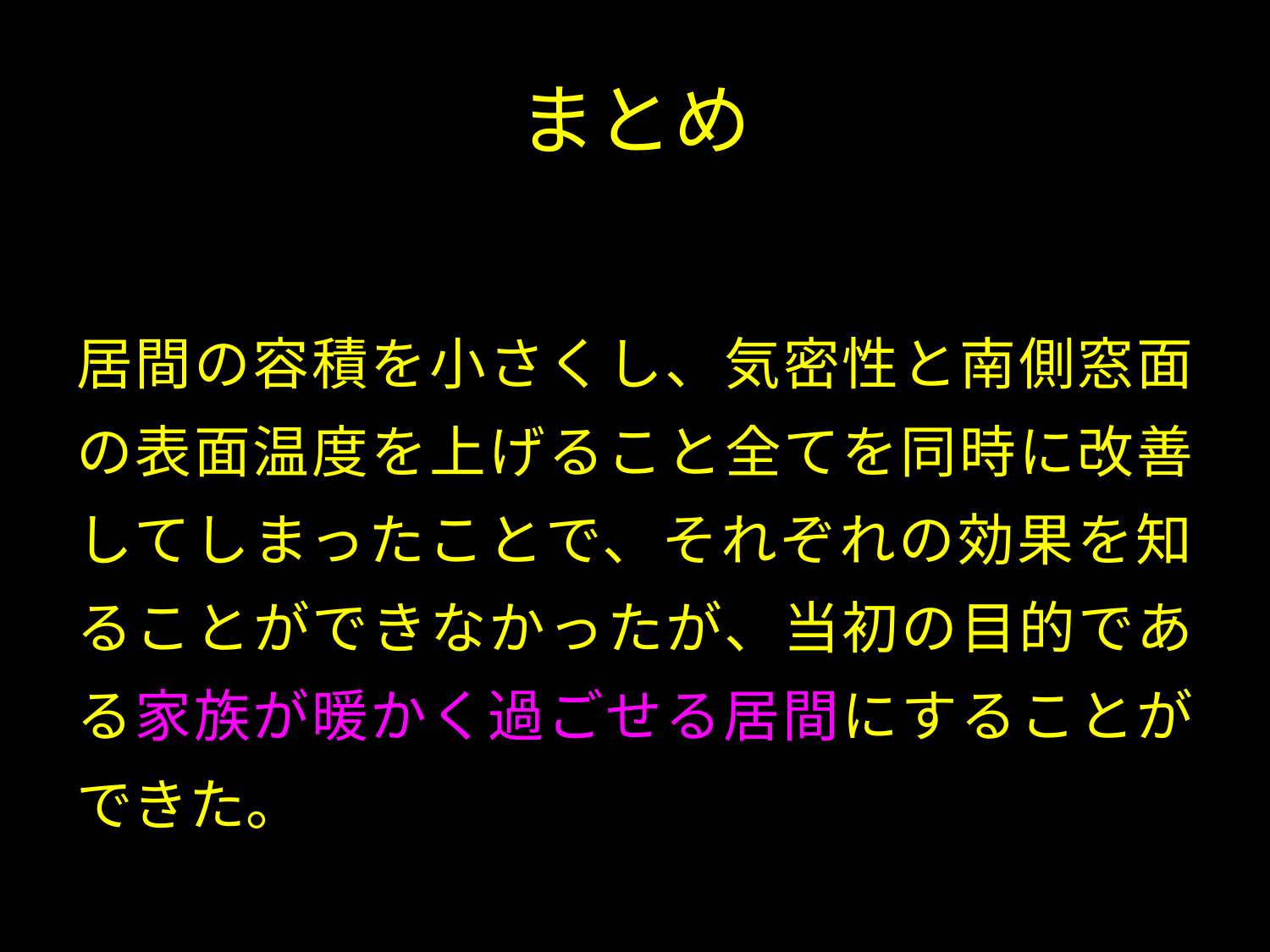

# まとめ

居間の容積を小さくし、気密性と南側窓面の表面温度を上げること全てを同時に改善してしまったことで、それぞれの効果を知ることができなかったが、当初の目的である家族が暖かく過ごせる居間にすることができた。